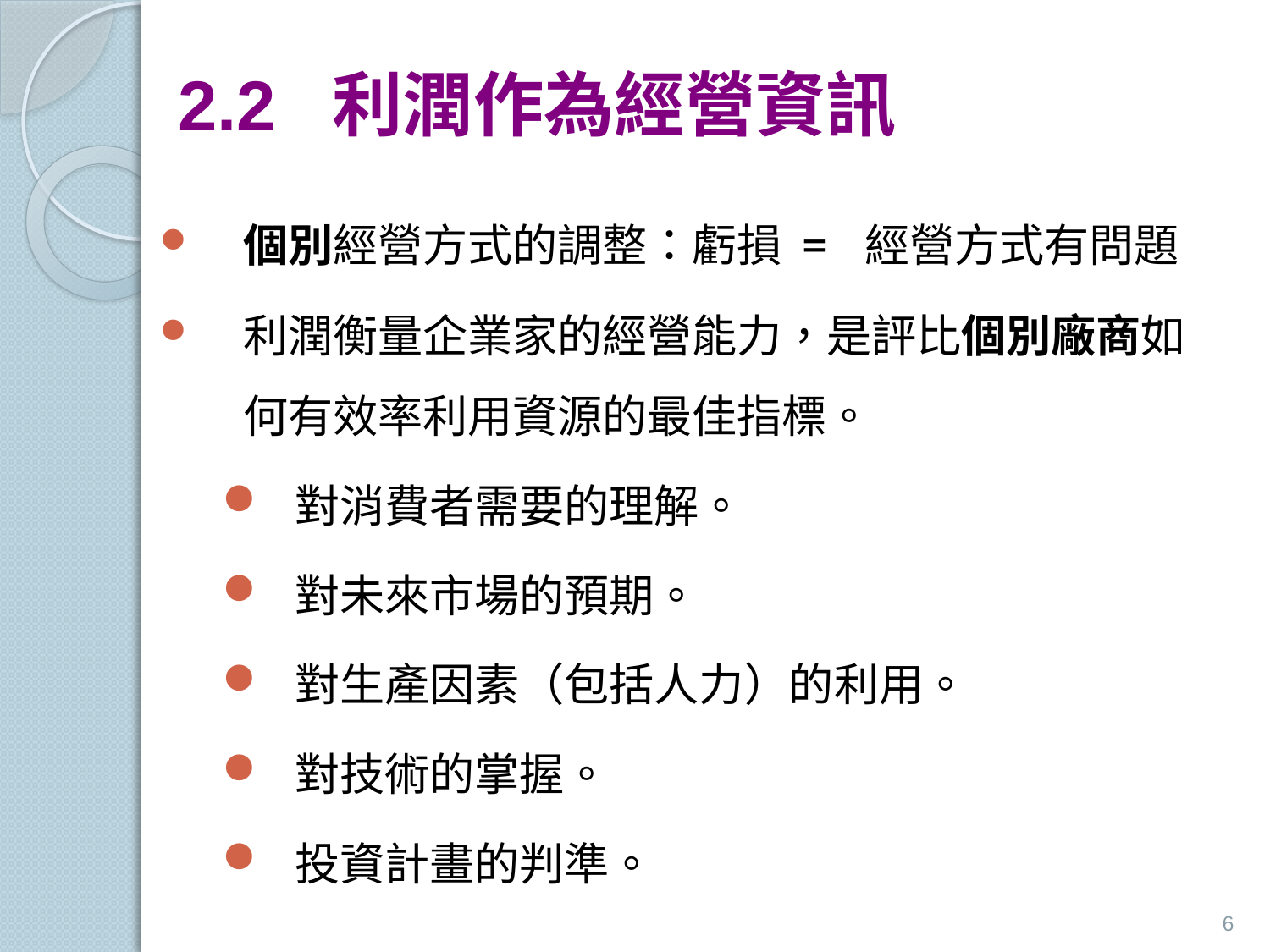

# 2.2  利潤作為經營資訊
個別經營方式的調整：虧損 = 經營方式有問題
利潤衡量企業家的經營能力，是評比個別廠商如何有效率利用資源的最佳指標。
對消費者需要的理解。
對未來市場的預期。
對生產因素（包括人力）的利用。
對技術的掌握。
投資計畫的判準。
6